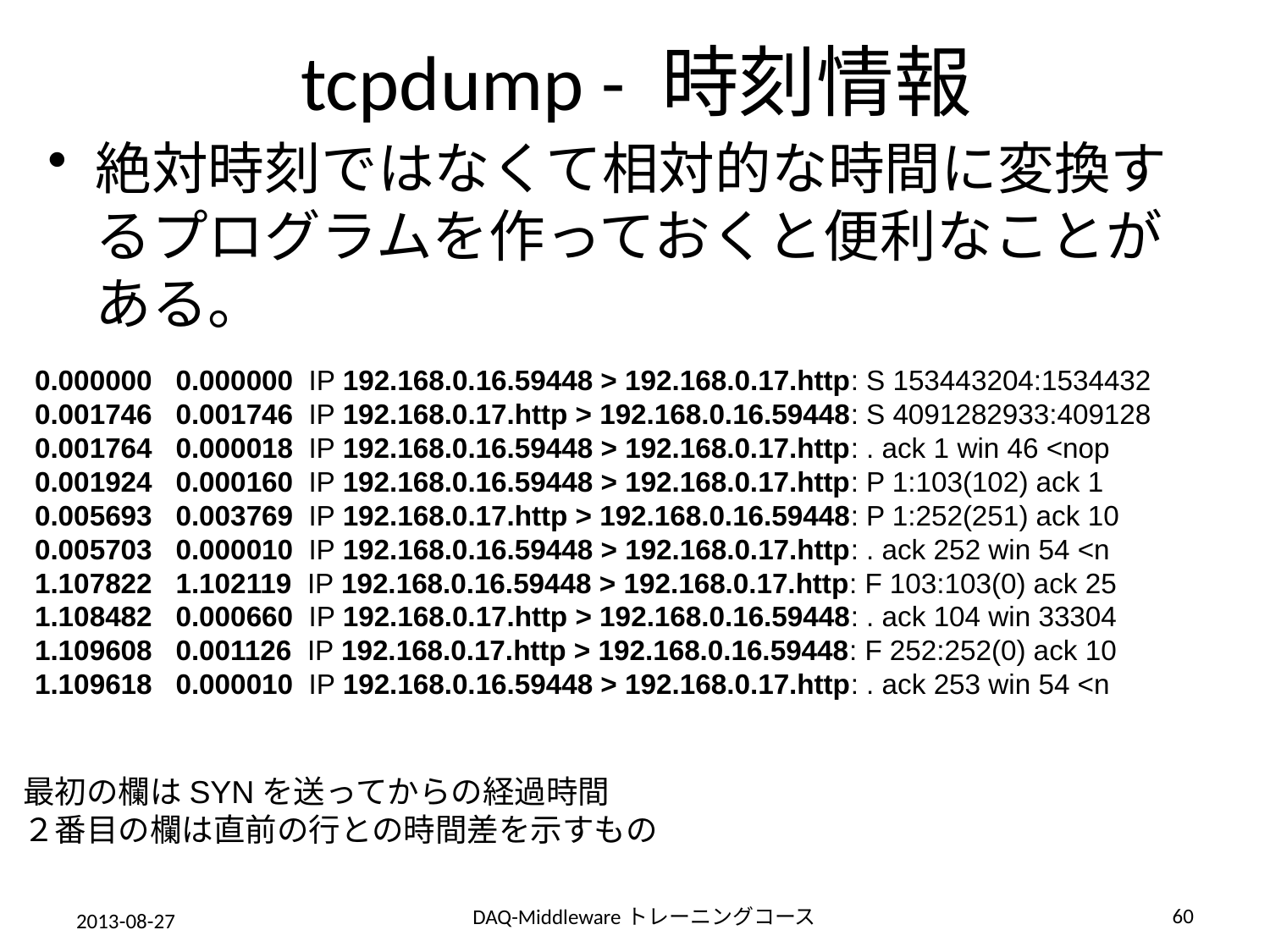

# tcpdump - 時刻情報
絶対時刻ではなくて相対的な時間に変換するプログラムを作っておくと便利なことがある。
0.000000   0.000000  IP 192.168.0.16.59448 > 192.168.0.17.http: S 153443204:1534432
0.001746   0.001746  IP 192.168.0.17.http > 192.168.0.16.59448: S 4091282933:409128
0.001764   0.000018  IP 192.168.0.16.59448 > 192.168.0.17.http: . ack 1 win 46 <nop
0.001924   0.000160  IP 192.168.0.16.59448 > 192.168.0.17.http: P 1:103(102) ack 1
0.005693   0.003769  IP 192.168.0.17.http > 192.168.0.16.59448: P 1:252(251) ack 10
0.005703   0.000010  IP 192.168.0.16.59448 > 192.168.0.17.http: . ack 252 win 54 <n
1.107822   1.102119  IP 192.168.0.16.59448 > 192.168.0.17.http: F 103:103(0) ack 25
1.108482   0.000660  IP 192.168.0.17.http > 192.168.0.16.59448: . ack 104 win 33304
1.109608   0.001126  IP 192.168.0.17.http > 192.168.0.16.59448: F 252:252(0) ack 10
1.109618   0.000010  IP 192.168.0.16.59448 > 192.168.0.17.http: . ack 253 win 54 <n
最初の欄はSYNを送ってからの経過時間
２番目の欄は直前の行との時間差を示すもの
60
DAQ-Middlewareトレーニングコース
2013-08-27